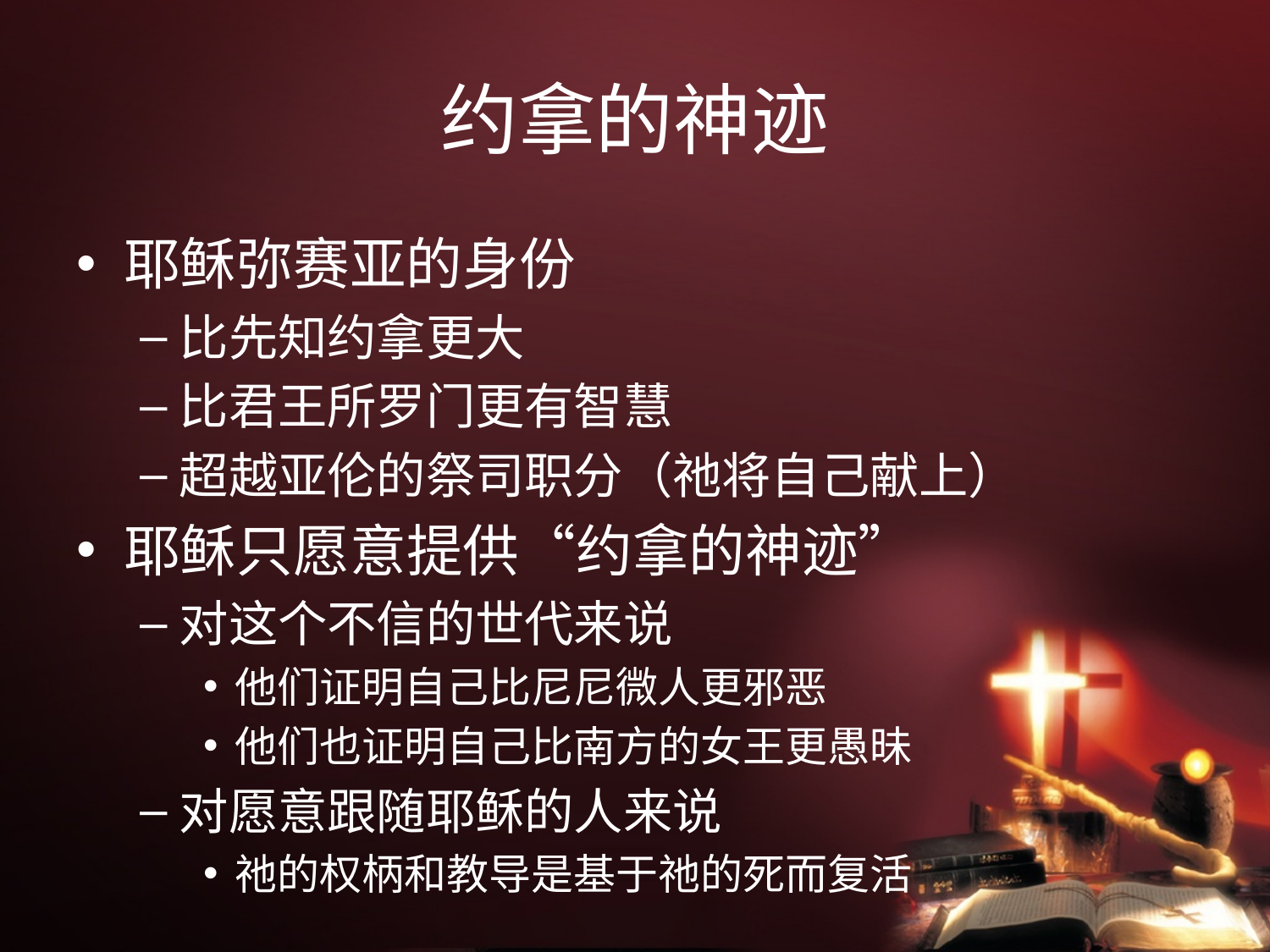

# 约拿的神迹
耶稣弥赛亚的身份
比先知约拿更大
比君王所罗门更有智慧
超越亚伦的祭司职分（祂将自己献上）
耶稣只愿意提供“约拿的神迹”
对这个不信的世代来说
他们证明自己比尼尼微人更邪恶
他们也证明自己比南方的女王更愚昧
对愿意跟随耶稣的人来说
祂的权柄和教导是基于祂的死而复活